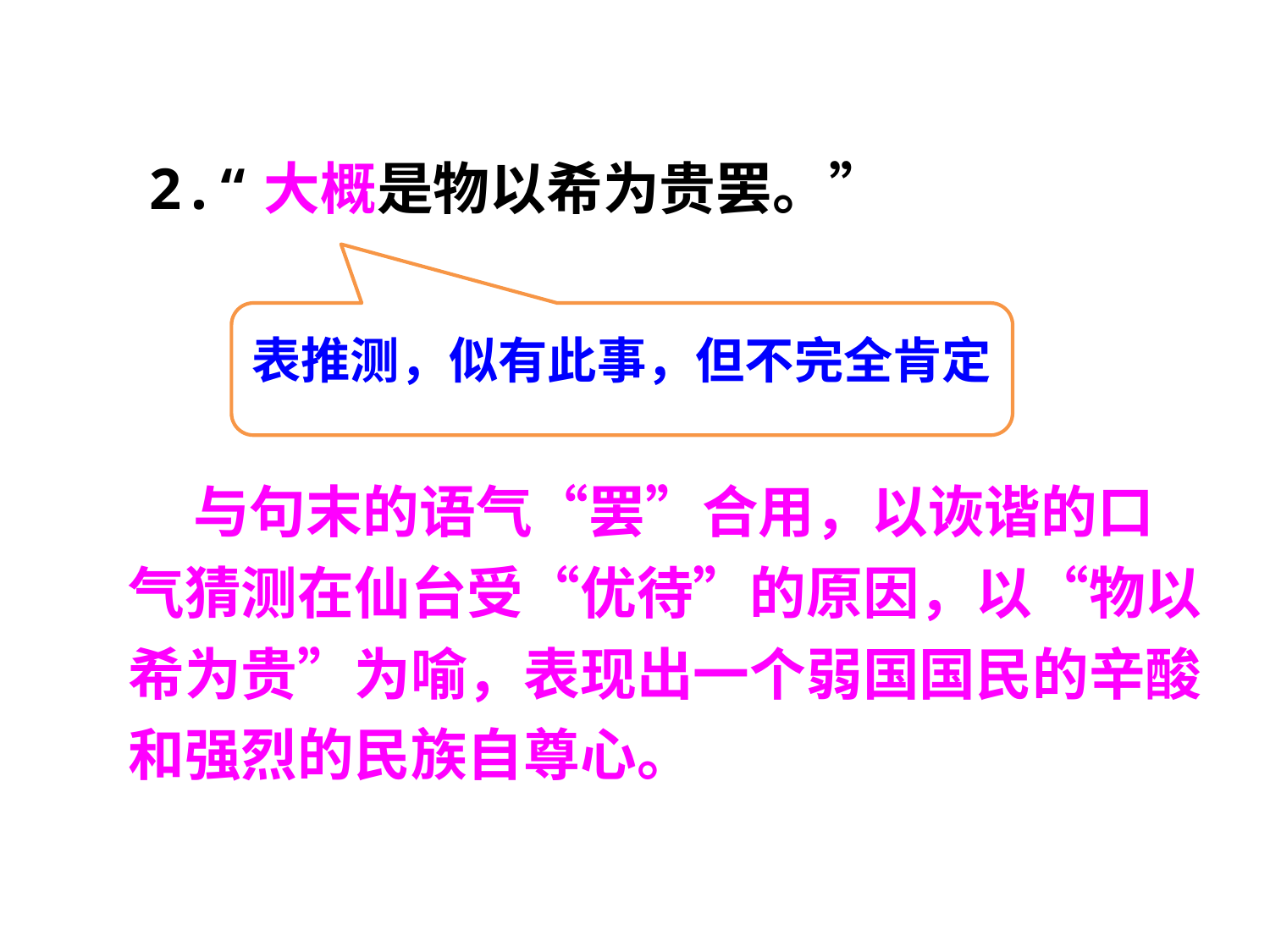

2.“大概是物以希为贵罢。”

表推测，似有此事，但不完全肯定
    与句末的语气“罢”合用，以诙谐的口气猜测在仙台受“优待”的原因，以“物以希为贵”为喻，表现出一个弱国国民的辛酸和强烈的民族自尊心。